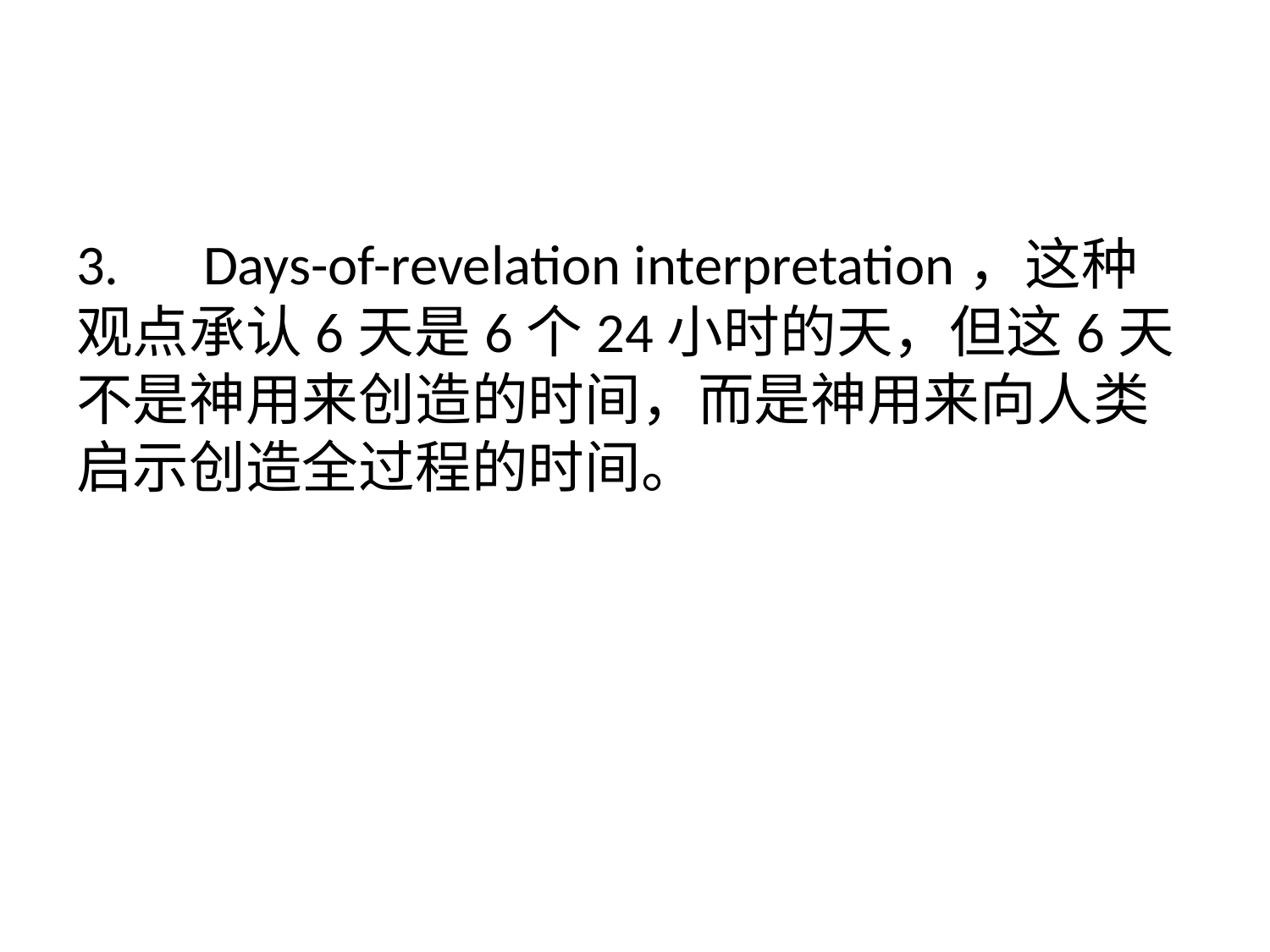

#
3.	Days-of-revelation interpretation，这种观点承认6天是6个24小时的天，但这6天不是神用来创造的时间，而是神用来向人类启示创造全过程的时间。